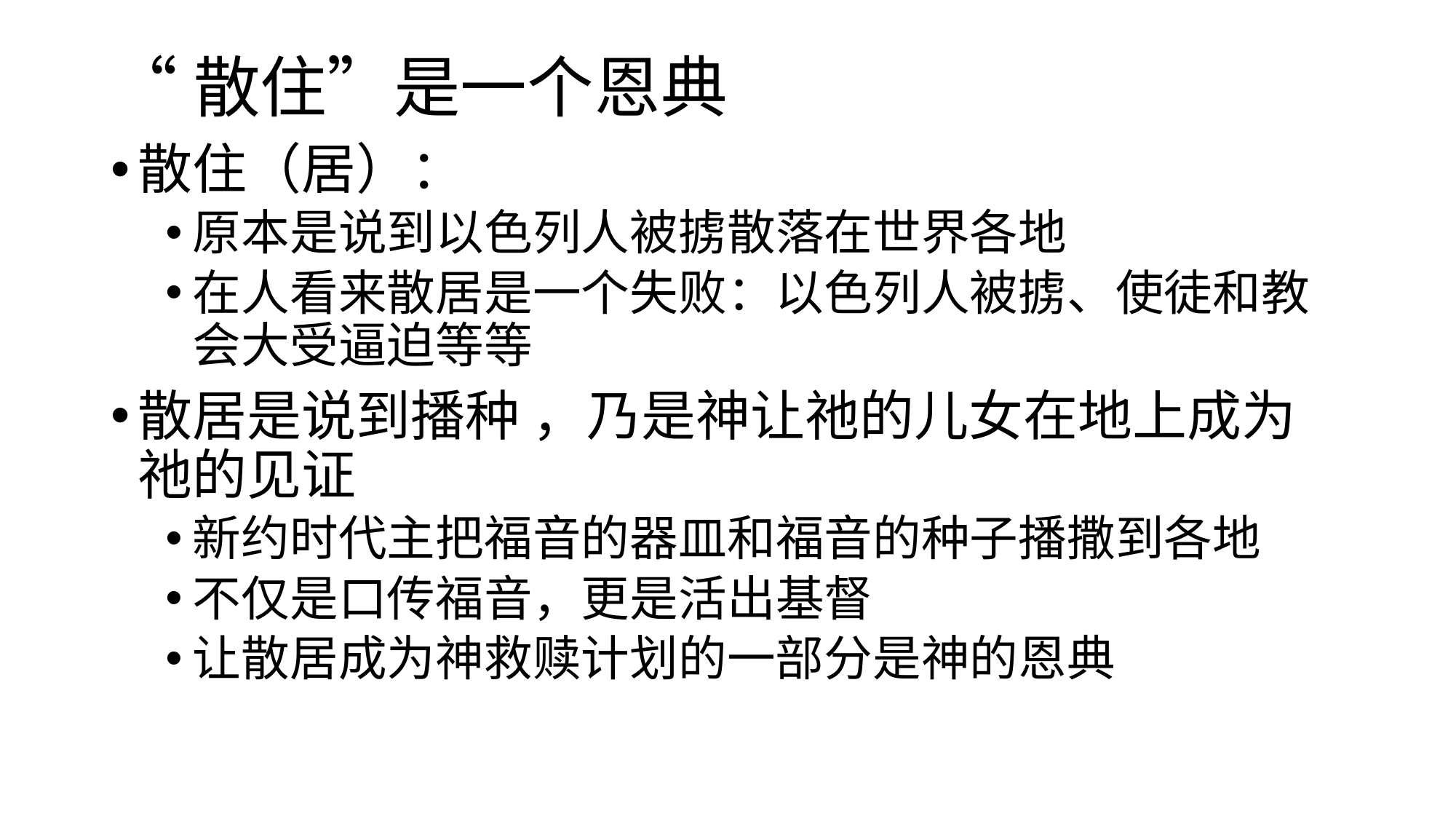

# “散住”是一个恩典
散住（居）：
原本是说到以色列人被掳散落在世界各地
在人看来散居是一个失败：以色列人被掳、使徒和教会大受逼迫等等
散居是说到播种 ，乃是神让祂的儿女在地上成为祂的见证
新约时代主把福音的器皿和福音的种子播撒到各地
不仅是口传福音，更是活出基督
让散居成为神救赎计划的一部分是神的恩典